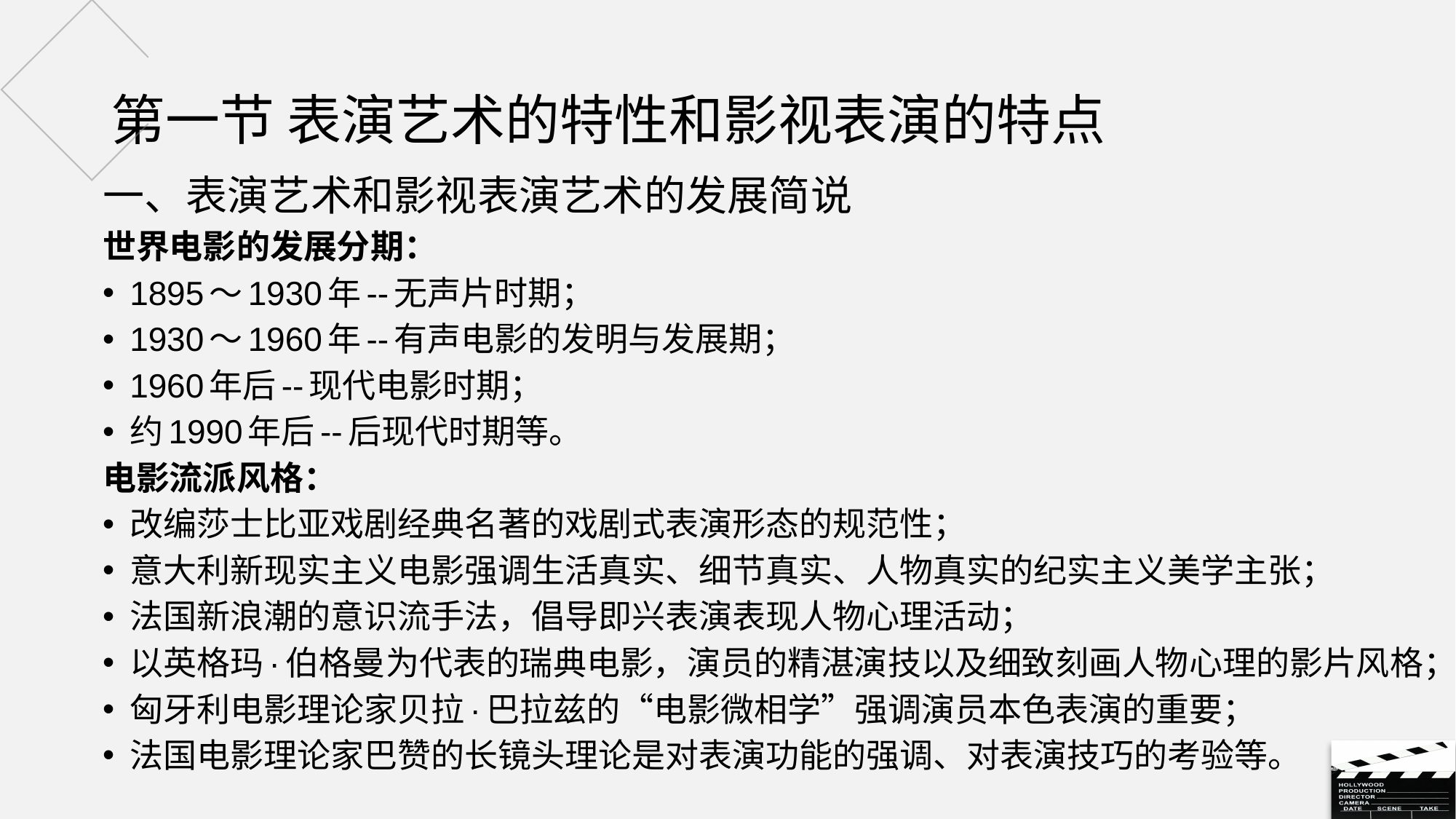

# 第一节 表演艺术的特性和影视表演的特点
一、表演艺术和影视表演艺术的发展简说
世界电影的发展分期：
1895～1930年--无声片时期；
1930～1960年--有声电影的发明与发展期；
1960年后--现代电影时期；
约1990年后--后现代时期等。
电影流派风格：
改编莎士比亚戏剧经典名著的戏剧式表演形态的规范性；
意大利新现实主义电影强调生活真实、细节真实、人物真实的纪实主义美学主张；
法国新浪潮的意识流手法，倡导即兴表演表现人物心理活动；
以英格玛·伯格曼为代表的瑞典电影，演员的精湛演技以及细致刻画人物心理的影片风格；
匈牙利电影理论家贝拉·巴拉兹的“电影微相学”强调演员本色表演的重要；
法国电影理论家巴赞的长镜头理论是对表演功能的强调、对表演技巧的考验等。